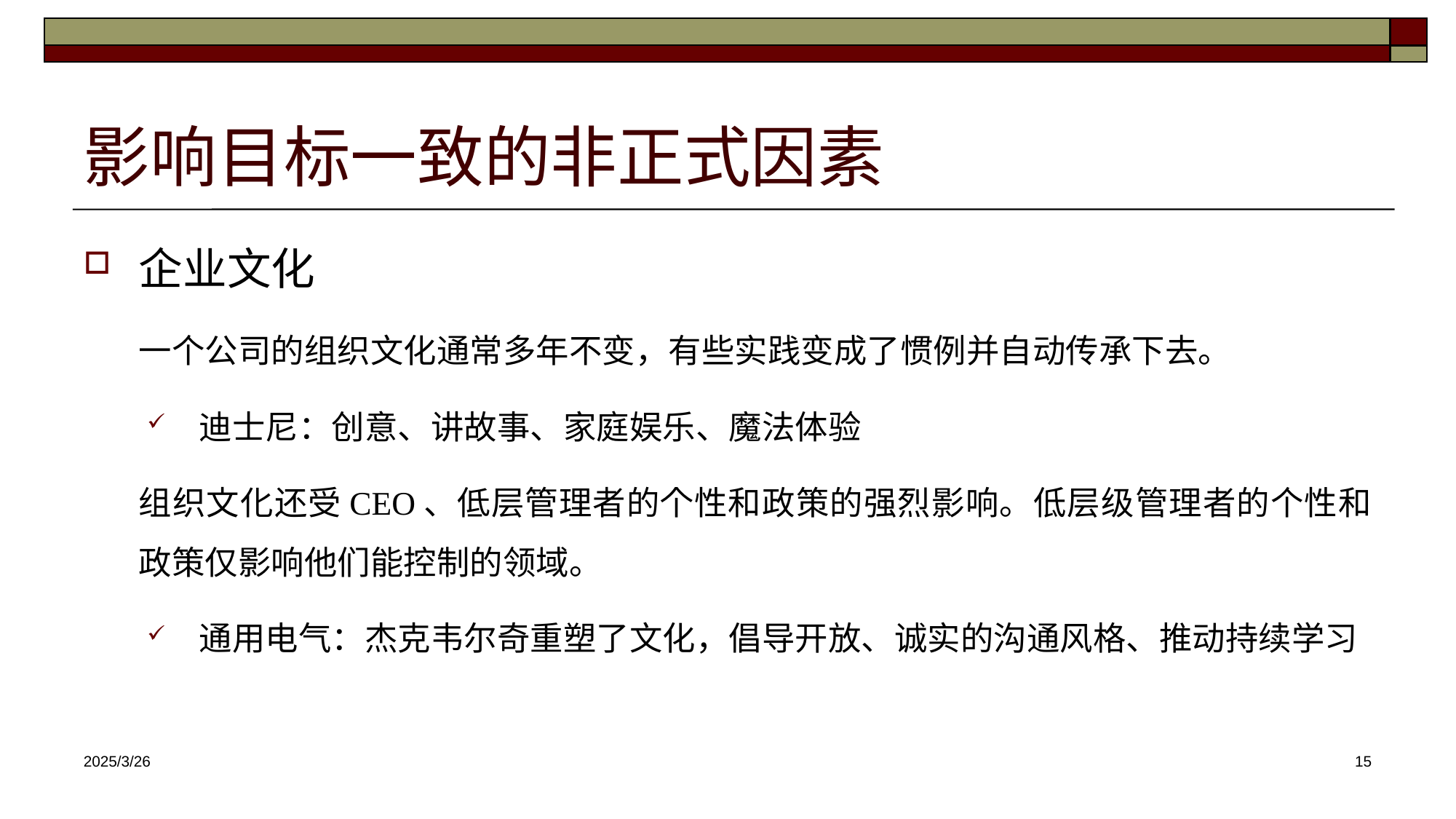

# 影响目标一致的非正式因素
企业文化
一个公司的组织文化通常多年不变，有些实践变成了惯例并自动传承下去。
迪士尼：创意、讲故事、家庭娱乐、魔法体验
组织文化还受CEO、低层管理者的个性和政策的强烈影响。低层级管理者的个性和政策仅影响他们能控制的领域。
通用电气：杰克韦尔奇重塑了文化，倡导开放、诚实的沟通风格、推动持续学习
2025/3/26
15